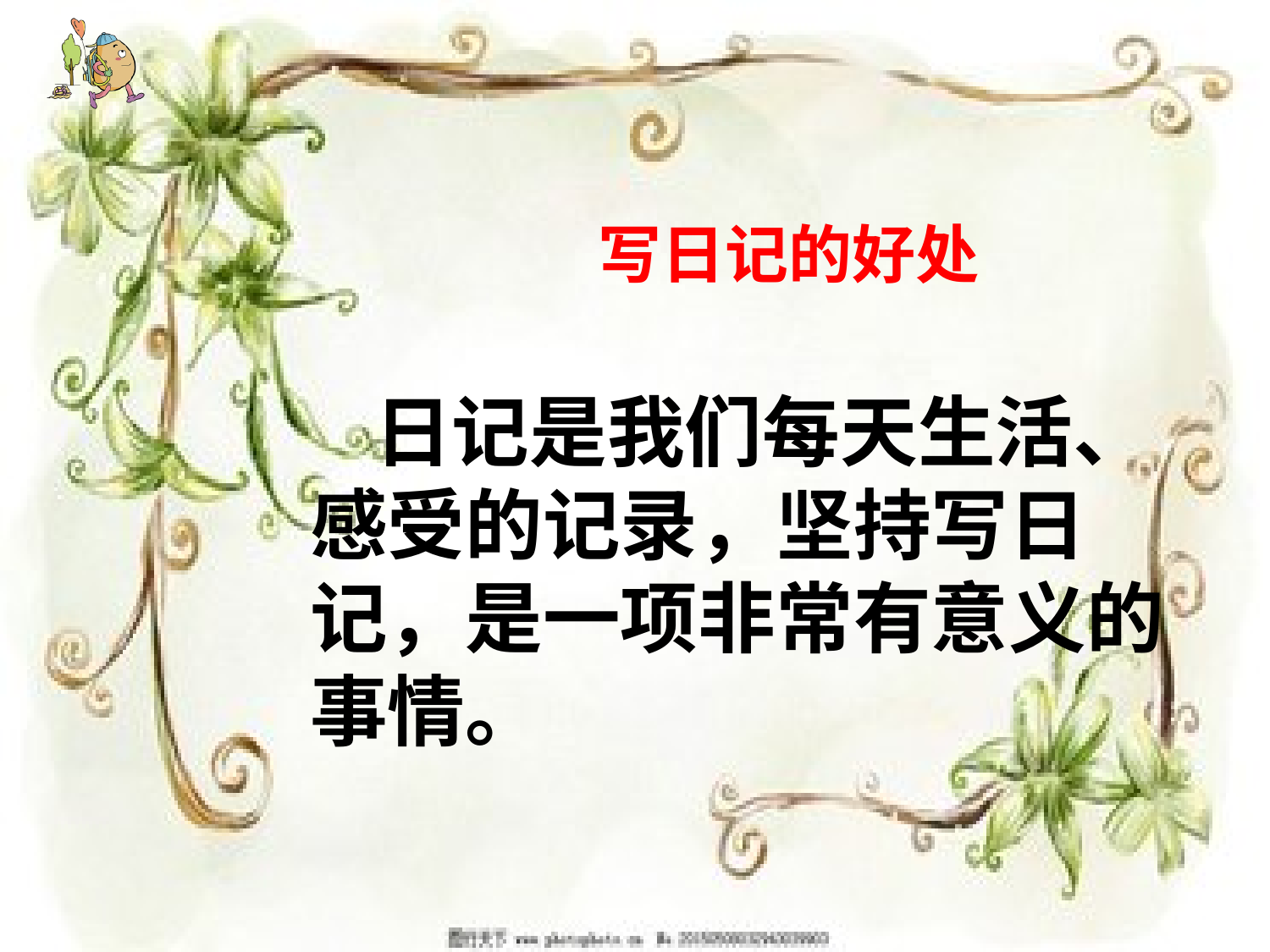

绿色圃中小学教育http://www.LSPJY.com
绿色圃中小学教育http://www.LSPJY.com
写日记的好处
    日记是我们每天生活、感受的记录，坚持写日记，是一项非常有意义的事情。